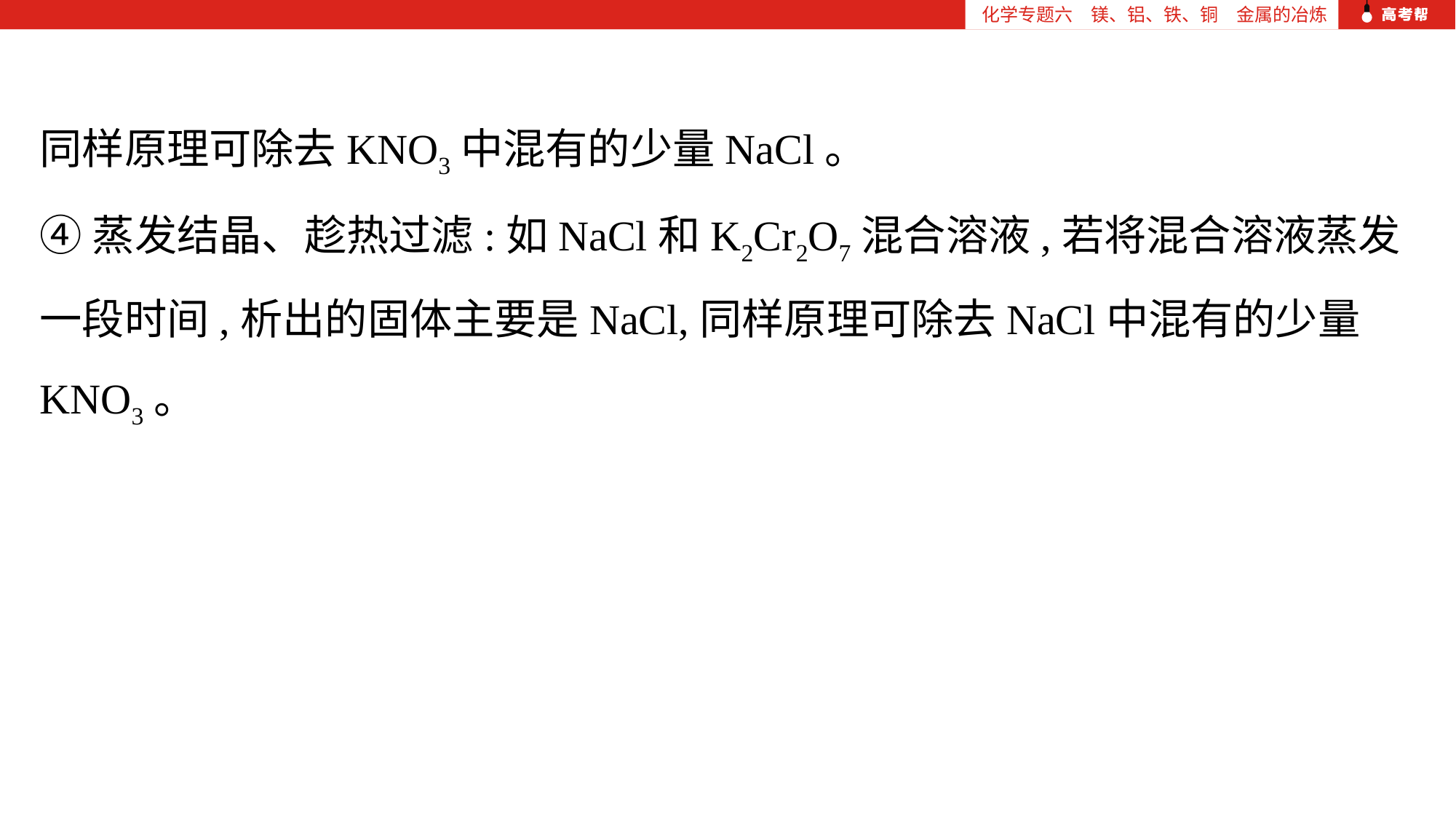

化学专题六　镁、铝、铁、铜　金属的冶炼

同样原理可除去KNO3中混有的少量NaCl。
④蒸发结晶、趁热过滤:如NaCl和K2Cr2O7混合溶液,若将混合溶液蒸发一段时间,析出的固体主要是NaCl,同样原理可除去NaCl中混有的少量KNO3。